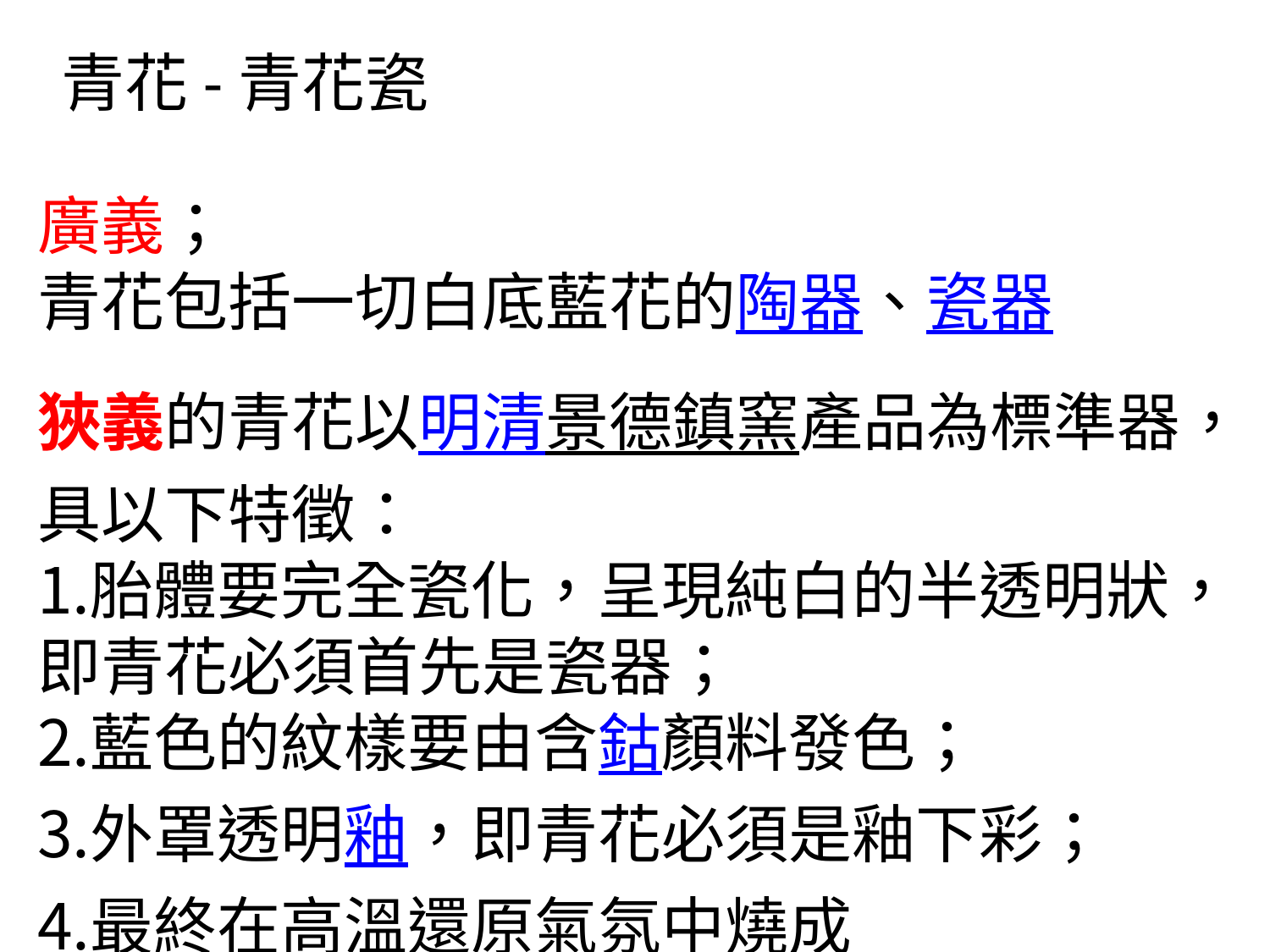

青花-青花瓷
廣義；
青花包括一切白底藍花的陶器、瓷器
狹義的青花以明清景德鎮窯產品為標準器，具以下特徵：
胎體要完全瓷化，呈現純白的半透明狀，即青花必須首先是瓷器；
藍色的紋樣要由含鈷顏料發色；
外罩透明釉，即青花必須是釉下彩；
最終在高溫還原氣氛中燒成